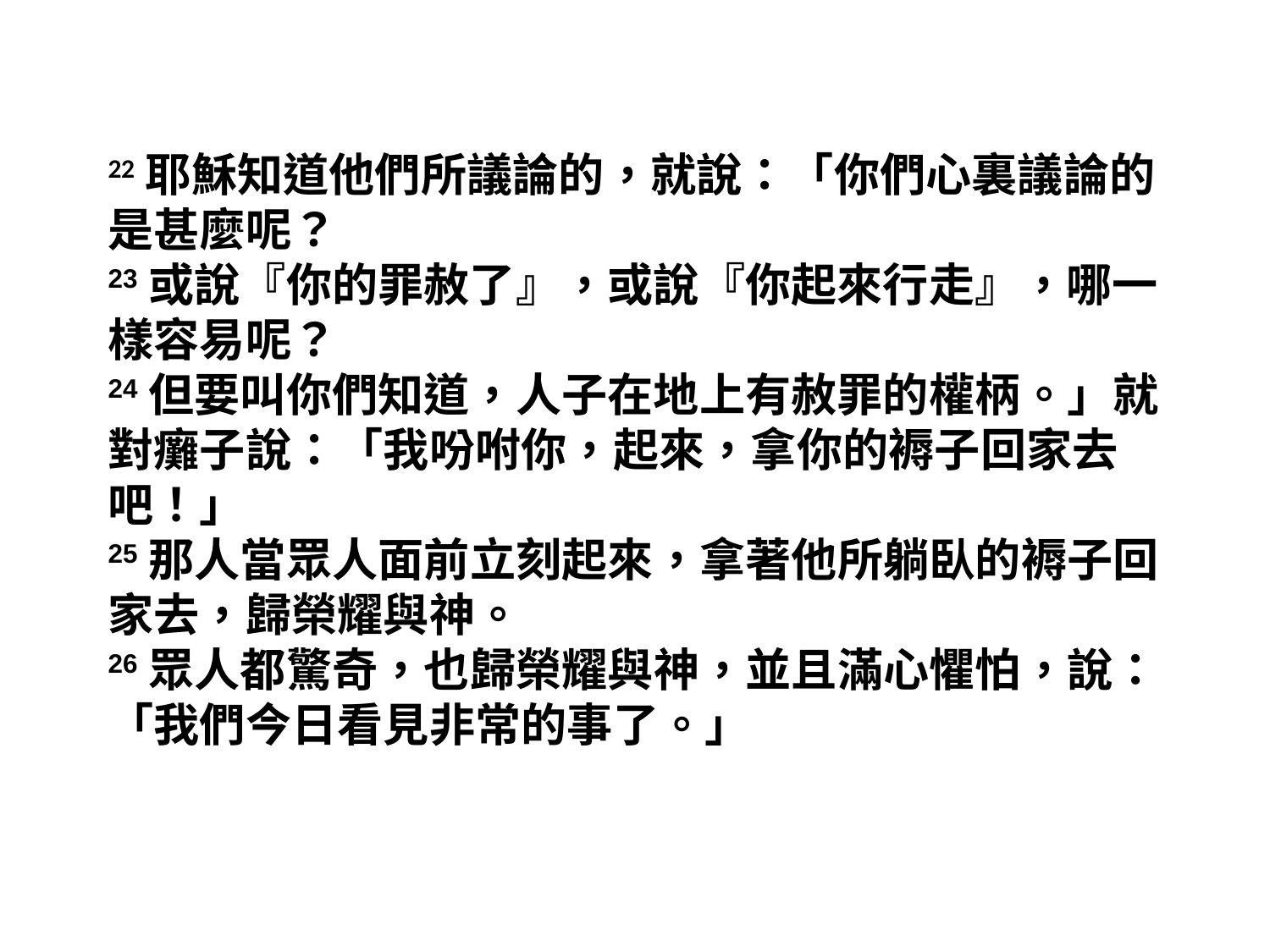

22耶穌知道他們所議論的，就說：「你們心裏議論的是甚麼呢？
23或說『你的罪赦了』，或說『你起來行走』，哪一樣容易呢？
24但要叫你們知道，人子在地上有赦罪的權柄。」就對癱子說：「我吩咐你，起來，拿你的褥子回家去吧！」
25那人當眾人面前立刻起來，拿著他所躺臥的褥子回家去，歸榮耀與神。
26眾人都驚奇，也歸榮耀與神，並且滿心懼怕，說：「我們今日看見非常的事了。」